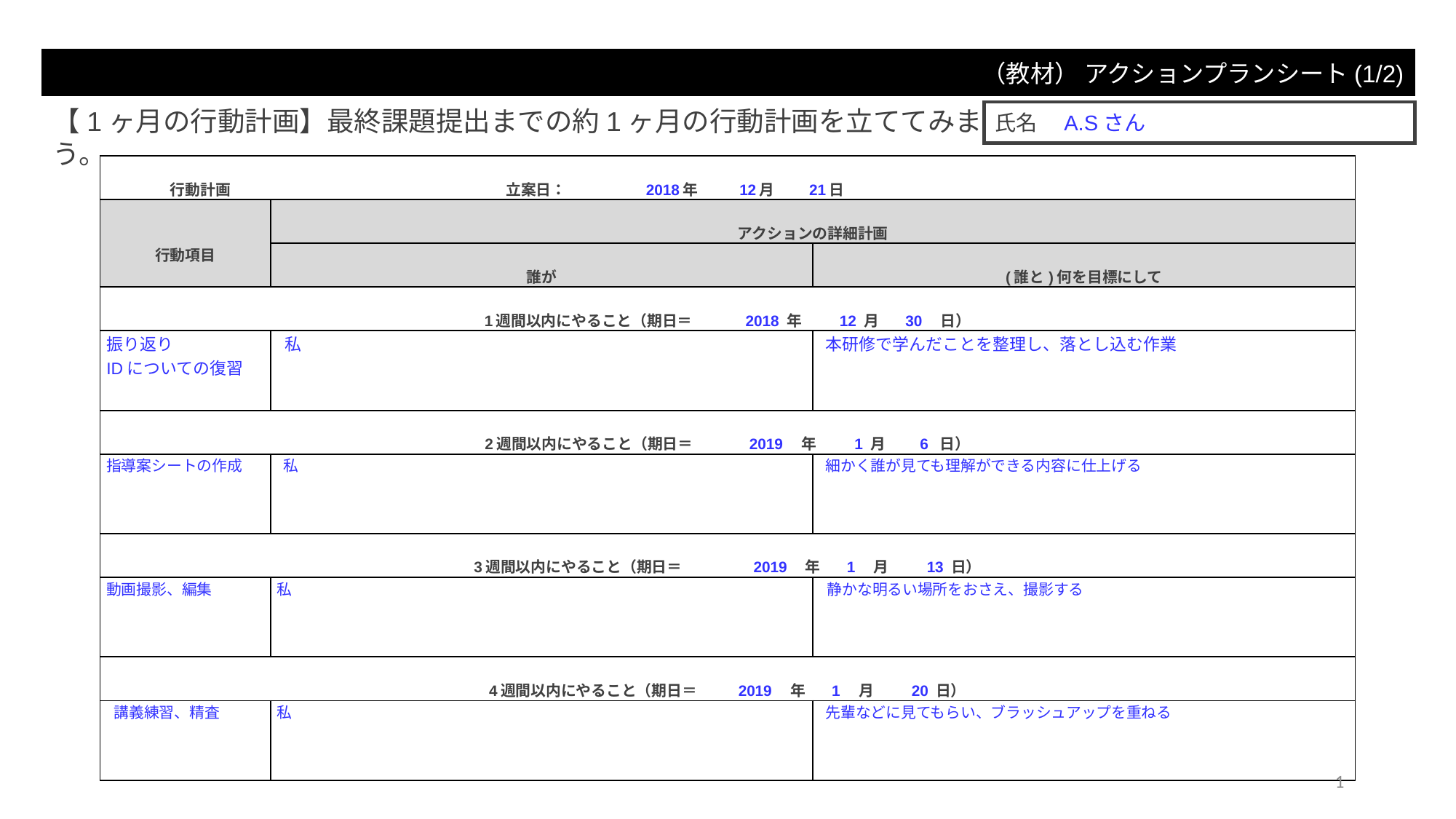

（教材） アクションプランシート(1/2)
【1ヶ月の行動計画】最終課題提出までの約1ヶ月の行動計画を立ててみましょう。
氏名　A.Sさん
| 行動計画 　　　　　　　　　　　　立案日：　　　　　2018年 　　12月　　21日 |  |  |
| --- | --- | --- |
| 行動項目 | アクションの詳細計画 |  |
|  | 誰が | (誰と)何を目標にして |
| 1週間以内にやること（期日＝　　　 2018 年　　 12 月　 30　日） |  |  |
| 振り返り IDについての復習 | 私 | 本研修で学んだことを整理し、落とし込む作業 |
| 2週間以内にやること（期日＝　　 　2019　年　　 1 月　　6 日） |  |  |
| 指導案シートの作成 | 私 | 細かく誰が見ても理解ができる内容に仕上げる |
| 3週間以内にやること（期日＝　　 　　2019　年 　1　月　　 13 日） |  |  |
| 動画撮影、編集 | 私 | 静かな明るい場所をおさえ、撮影する |
| 4週間以内にやること（期日＝　 　2019　年　 1　月　　 20 日） |  |  |
| 講義練習、精査 | 私 | 先輩などに見てもらい、ブラッシュアップを重ねる |
1